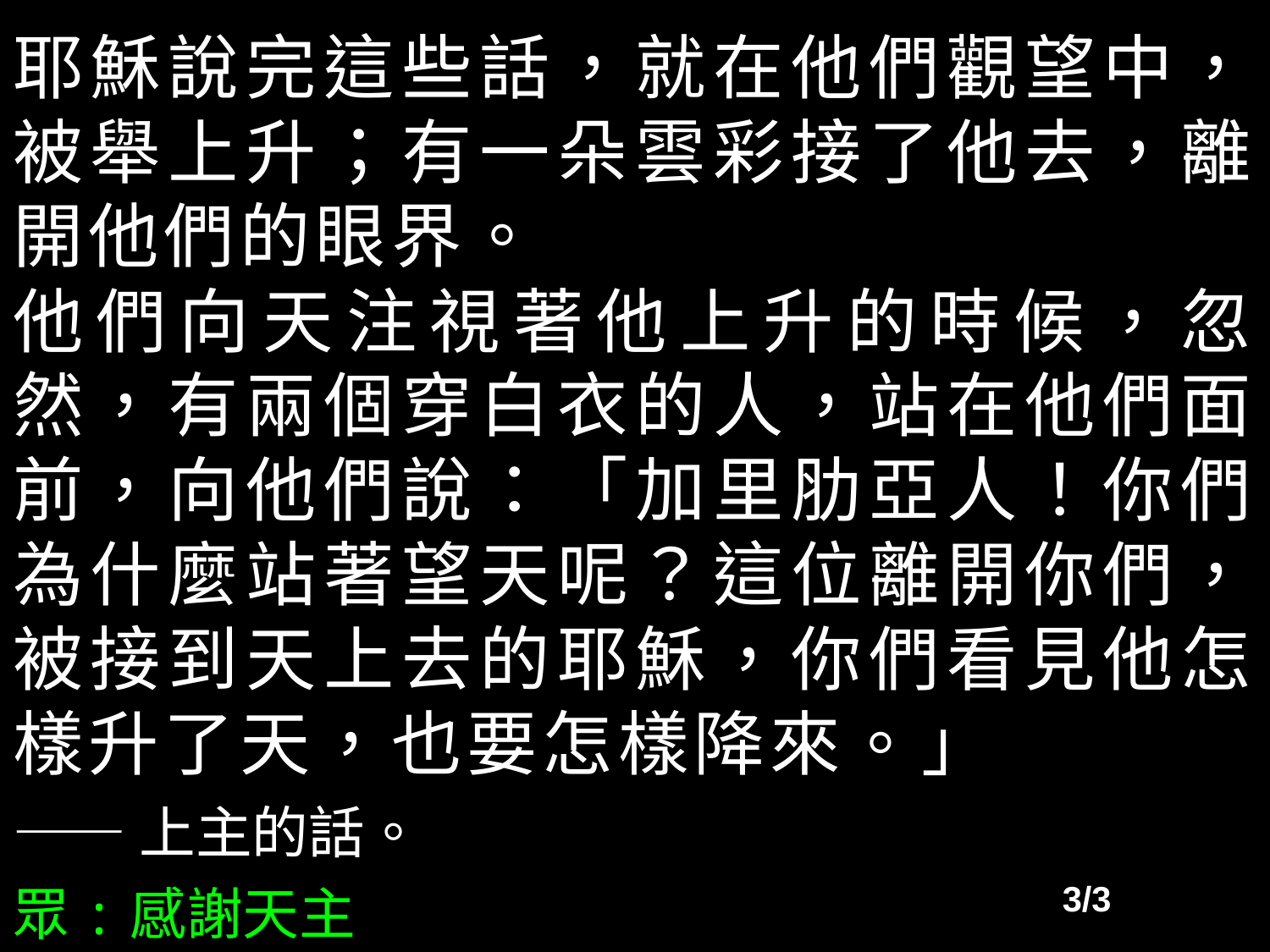

耶穌說完這些話，就在他們觀望中，被舉上升；有一朵雲彩接了他去，離開他們的眼界。
他們向天注視著他上升的時候，忽然，有兩個穿白衣的人，站在他們面前，向他們說：「加里肋亞人！你們為什麼站著望天呢？這位離開你們，被接到天上去的耶穌，你們看見他怎樣升了天，也要怎樣降來。」
——上主的話。
眾:感謝天主

3/3